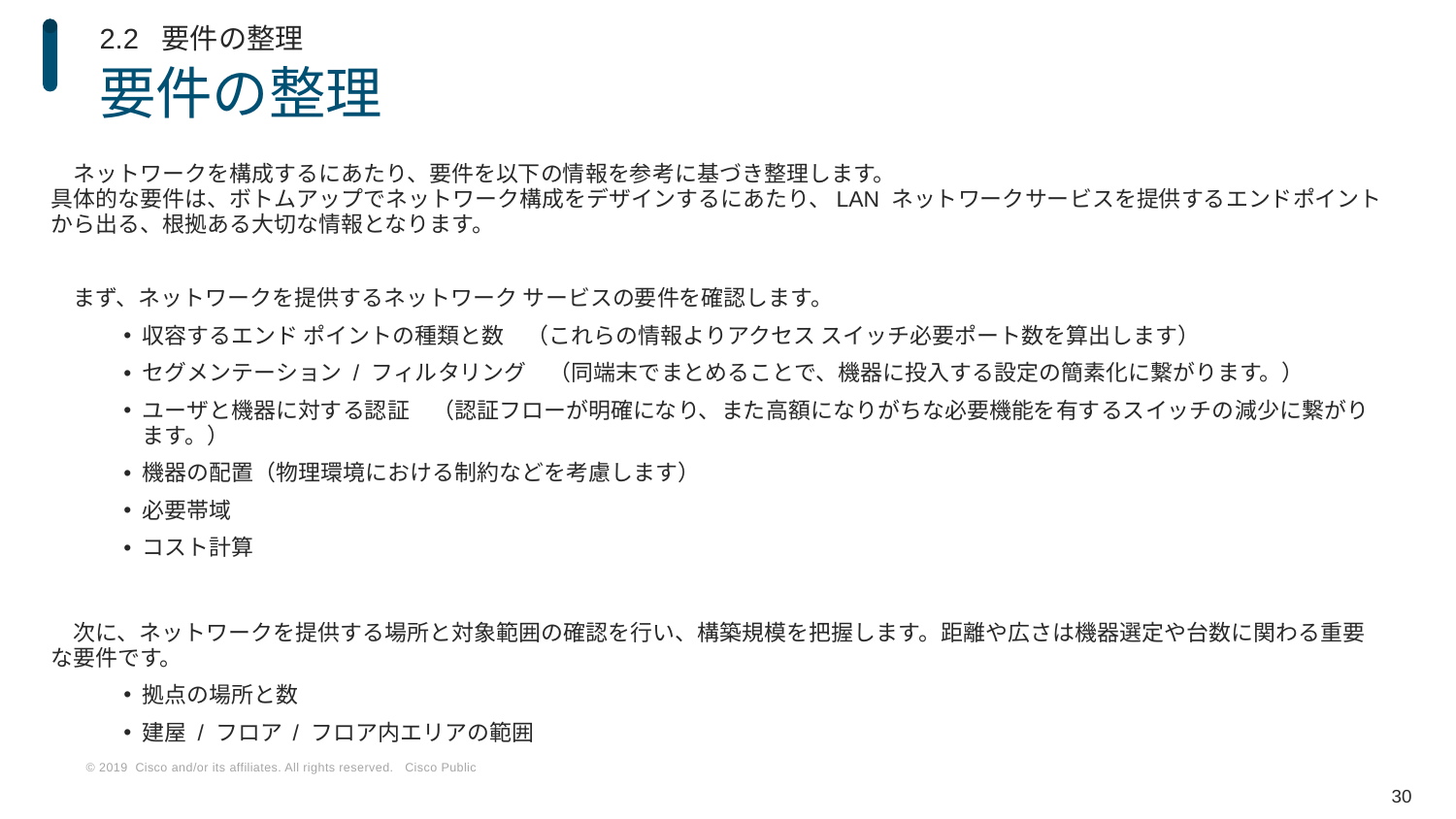

2.2  要件の整理
# 要件の整理
　ネットワークを構成するにあたり、要件を以下の情報を参考に基づき整理します。
具体的な要件は、ボトムアップでネットワーク構成をデザインするにあたり、LAN ネットワークサービスを提供するエンドポイントから出る、根拠ある大切な情報となります。
　まず、ネットワークを提供するネットワーク サービスの要件を確認します。
収容するエンド ポイントの種類と数　（これらの情報よりアクセス スイッチ必要ポート数を算出します）
セグメンテーション / フィルタリング　（同端末でまとめることで、機器に投入する設定の簡素化に繋がります。）
ユーザと機器に対する認証　（認証フローが明確になり、また高額になりがちな必要機能を有するスイッチの減少に繋がります。）
機器の配置（物理環境における制約などを考慮します）
必要帯域
コスト計算

　次に、ネットワークを提供する場所と対象範囲の確認を行い、構築規模を把握します。距離や広さは機器選定や台数に関わる重要な要件です。
拠点の場所と数
建屋 / フロア / フロア内エリアの範囲

30